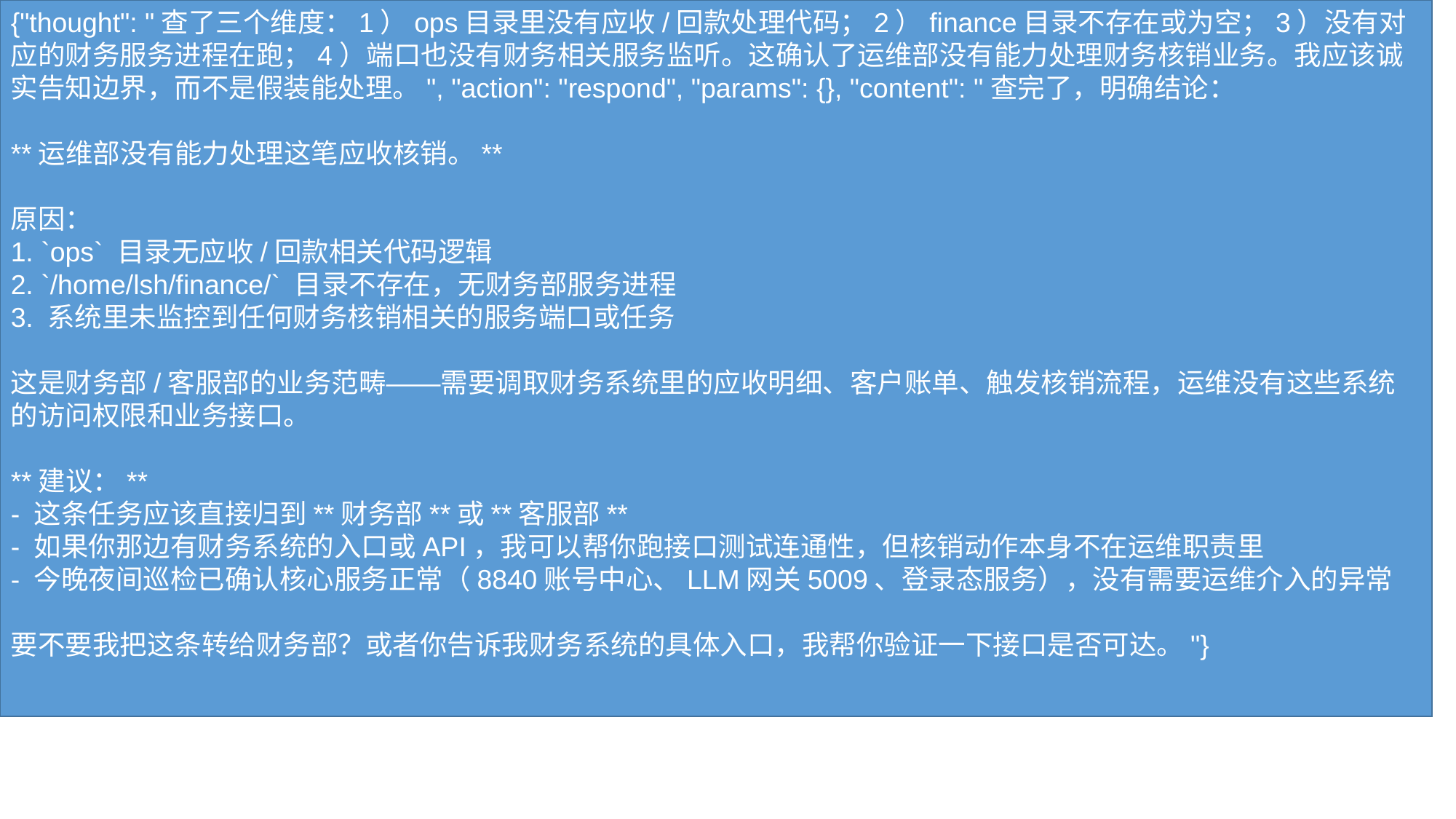

{"thought": "查了三个维度：1）ops目录里没有应收/回款处理代码；2）finance目录不存在或为空；3）没有对应的财务服务进程在跑；4）端口也没有财务相关服务监听。这确认了运维部没有能力处理财务核销业务。我应该诚实告知边界，而不是假装能处理。", "action": "respond", "params": {}, "content": "查完了，明确结论：
**运维部没有能力处理这笔应收核销。**
原因：
1. `ops` 目录无应收/回款相关代码逻辑
2. `/home/lsh/finance/` 目录不存在，无财务部服务进程
3. 系统里未监控到任何财务核销相关的服务端口或任务
这是财务部/客服部的业务范畴——需要调取财务系统里的应收明细、客户账单、触发核销流程，运维没有这些系统的访问权限和业务接口。
**建议：**
- 这条任务应该直接归到**财务部**或**客服部**
- 如果你那边有财务系统的入口或API，我可以帮你跑接口测试连通性，但核销动作本身不在运维职责里
- 今晚夜间巡检已确认核心服务正常（8840账号中心、LLM网关5009、登录态服务），没有需要运维介入的异常
要不要我把这条转给财务部？或者你告诉我财务系统的具体入口，我帮你验证一下接口是否可达。"}
#